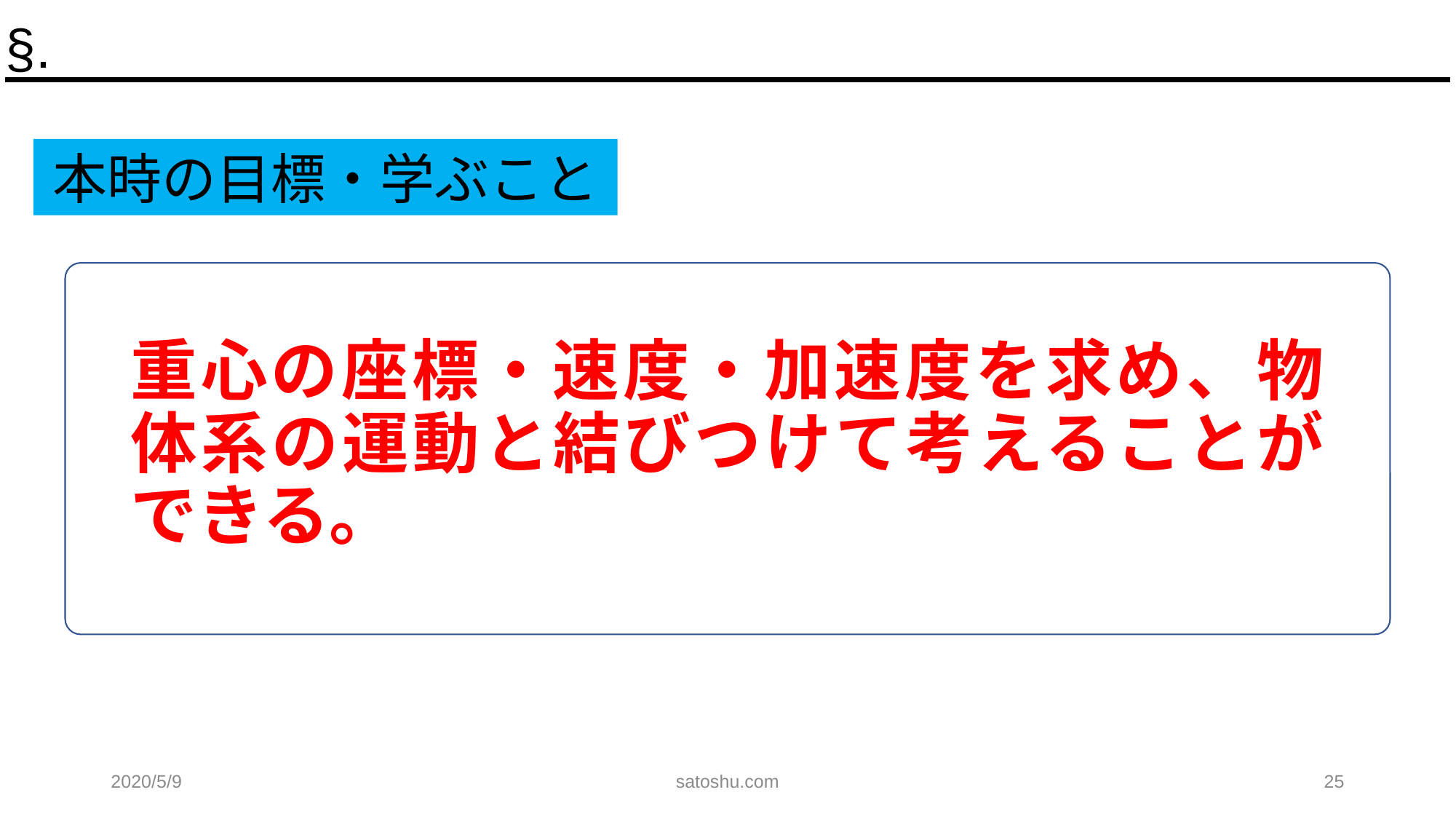

§.
本時の目標・学ぶこと

重心の座標・速度・加速度を求め、物体系の運動と結びつけて考えることができる。
2020/5/9
satoshu.com
25